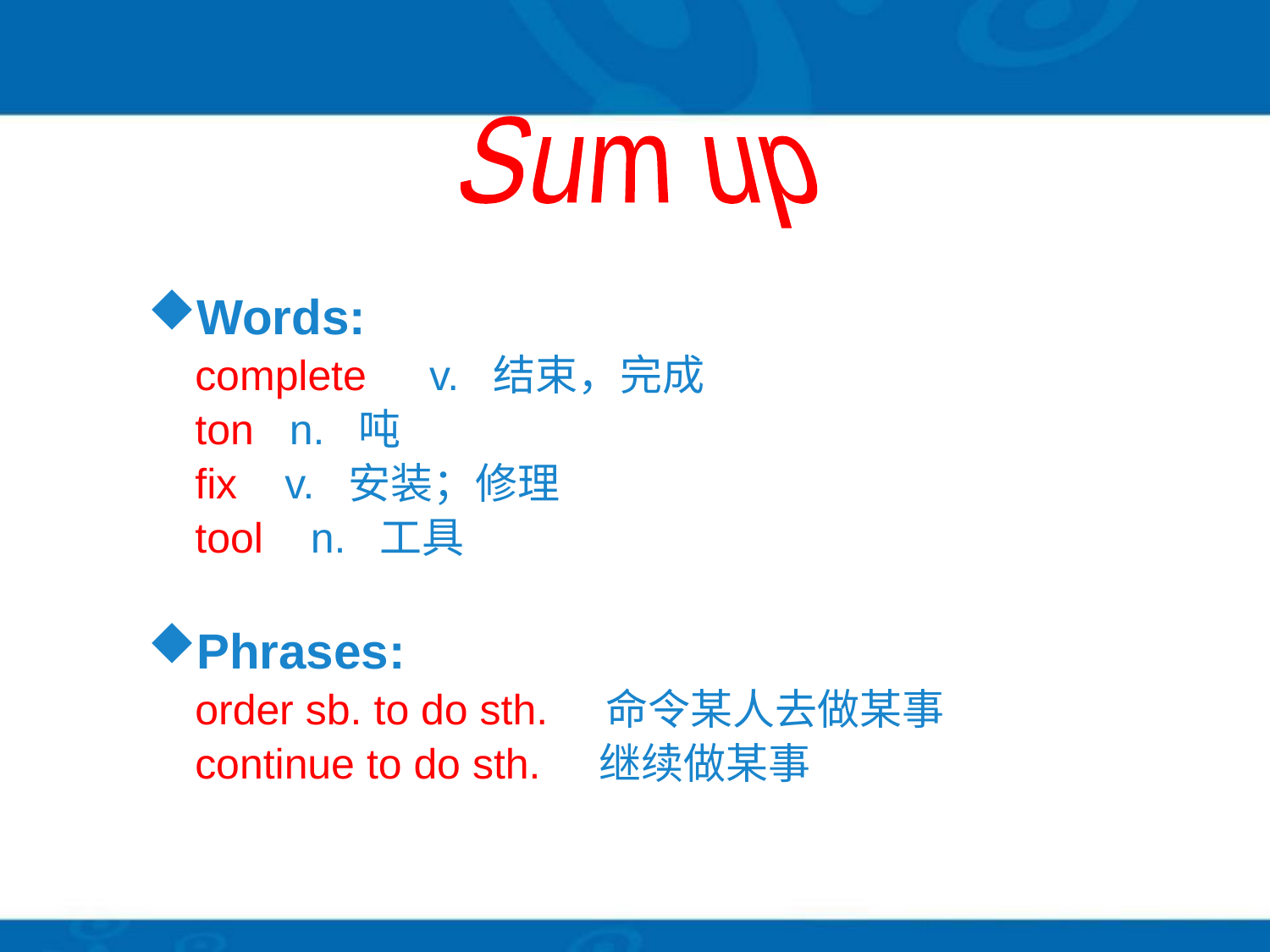

Sum up
Words:
    complete　v.  结束，完成
    ton   n.  吨
    fix    v.  安装；修理
    tool    n.  工具

Phrases:
    order sb. to do sth.    命令某人去做某事
    continue to do sth.    继续做某事